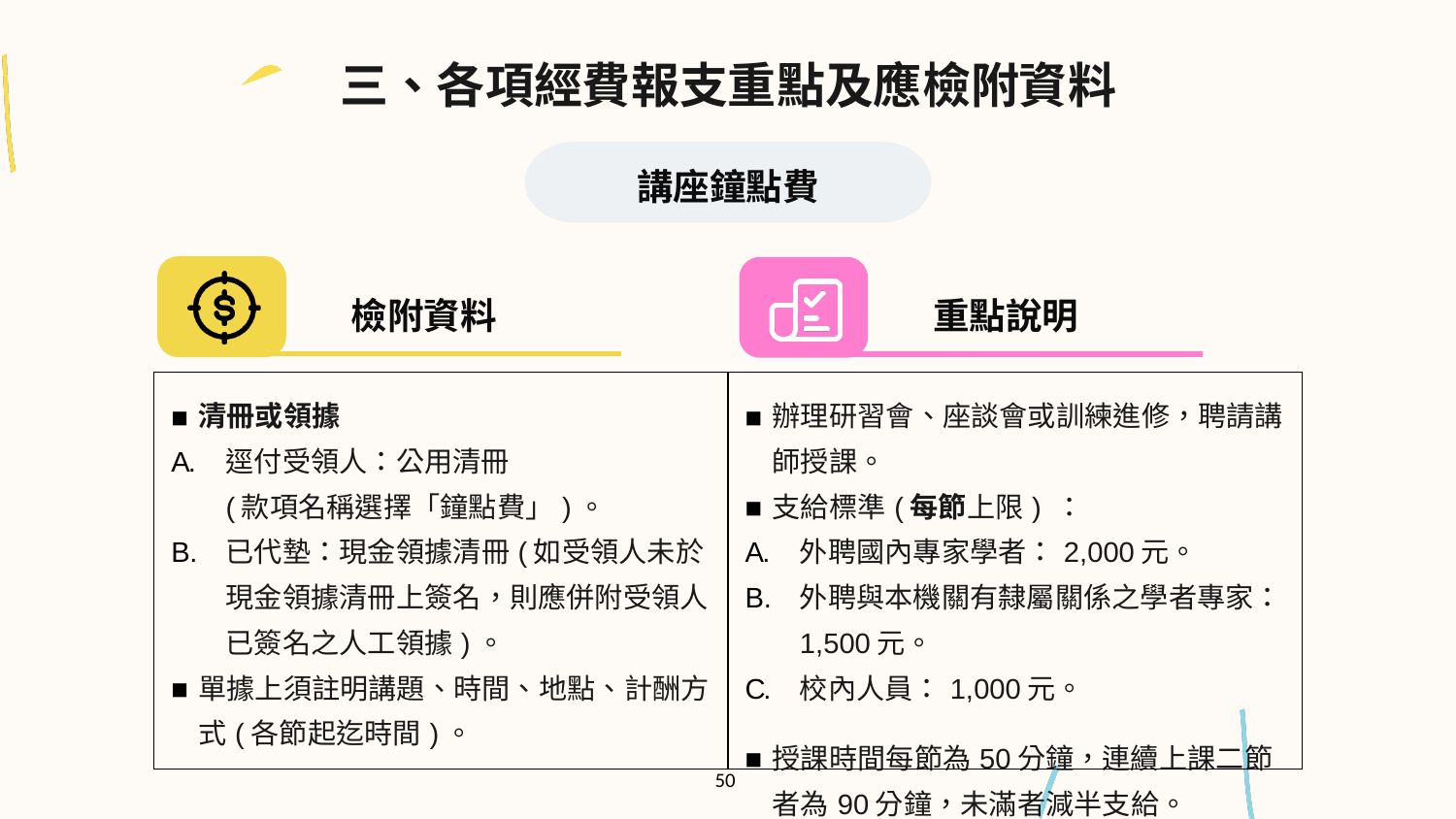

三、各項經費報支重點及應檢附資料

講座鐘點費

檢附資料
重點說明

| 清冊或領據 逕付受領人：公用清冊 (款項名稱選擇「鐘點費」)。 已代墊：現金領據清冊(如受領人未於現金領據清冊上簽名，則應併附受領人已簽名之人工領據)。 單據上須註明講題、時間、地點、計酬方式(各節起迄時間)。 | 辦理研習會、座談會或訓練進修，聘請講師授課。 支給標準(每節上限) ： 外聘國內專家學者：2,000元。 外聘與本機關有隸屬關係之學者專家：1,500元。 校內人員：1,000元。 授課時間每節為50分鐘，連續上課二節者為90分鐘，未滿者減半支給。 |
| --- | --- |

50